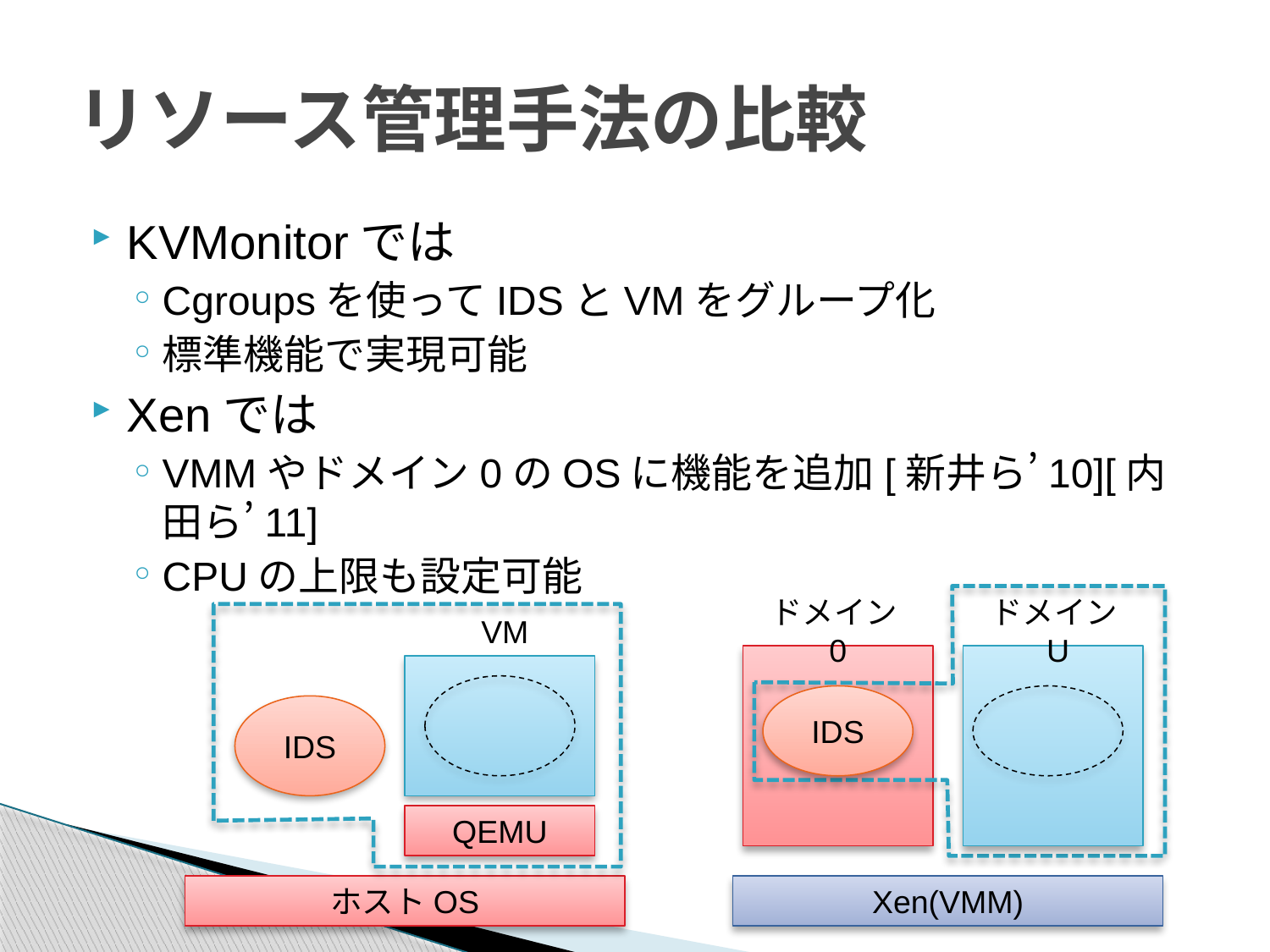

# リソース管理手法の比較
KVMonitorでは
Cgroupsを使ってIDSとVMをグループ化
標準機能で実現可能
Xenでは
VMMやドメイン0のOSに機能を追加[新井ら’10][内田ら’11]
CPUの上限も設定可能
ドメイン0

ドメインU

VM

IDS

IDS
QEMU
ホストOS
Xen(VMM)